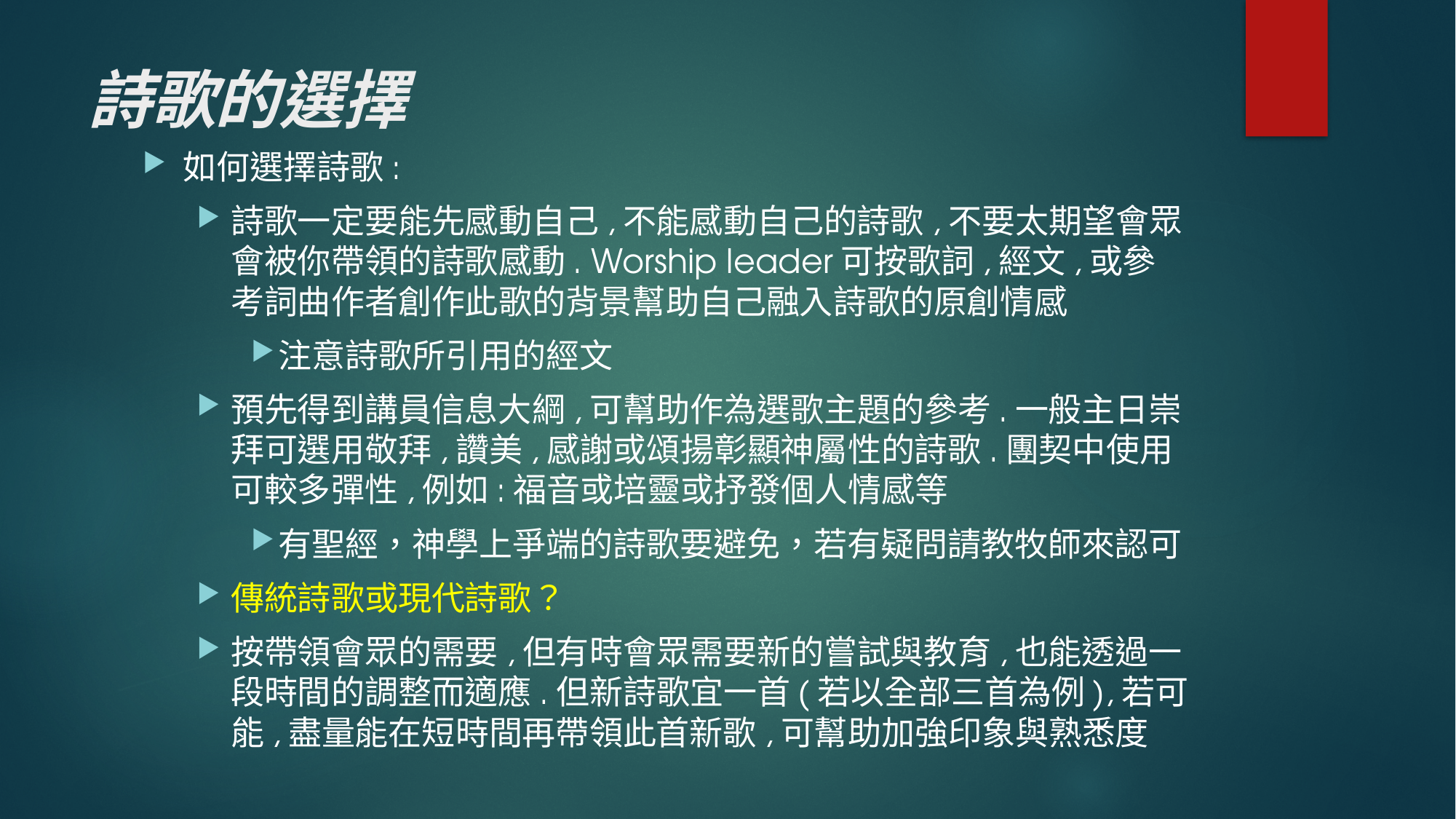

# 詩歌的選擇
如何選擇詩歌:
詩歌一定要能先感動自己,不能感動自己的詩歌,不要太期望會眾會被你帶領的詩歌感動. Worship leader可按歌詞,經文,或參考詞曲作者創作此歌的背景幫助自己融入詩歌的原創情感
注意詩歌所引用的經文
預先得到講員信息大綱,可幫助作為選歌主題的參考.一般主日崇拜可選用敬拜,讚美,感謝或頌揚彰顯神屬性的詩歌.團契中使用可較多彈性,例如:福音或培靈或抒發個人情感等
有聖經，神學上爭端的詩歌要避免，若有疑問請教牧師來認可
傳統詩歌或現代詩歌？
按帶領會眾的需要,但有時會眾需要新的嘗試與教育,也能透過一段時間的調整而適應.但新詩歌宜一首(若以全部三首為例),若可能,盡量能在短時間再帶領此首新歌,可幫助加強印象與熟悉度